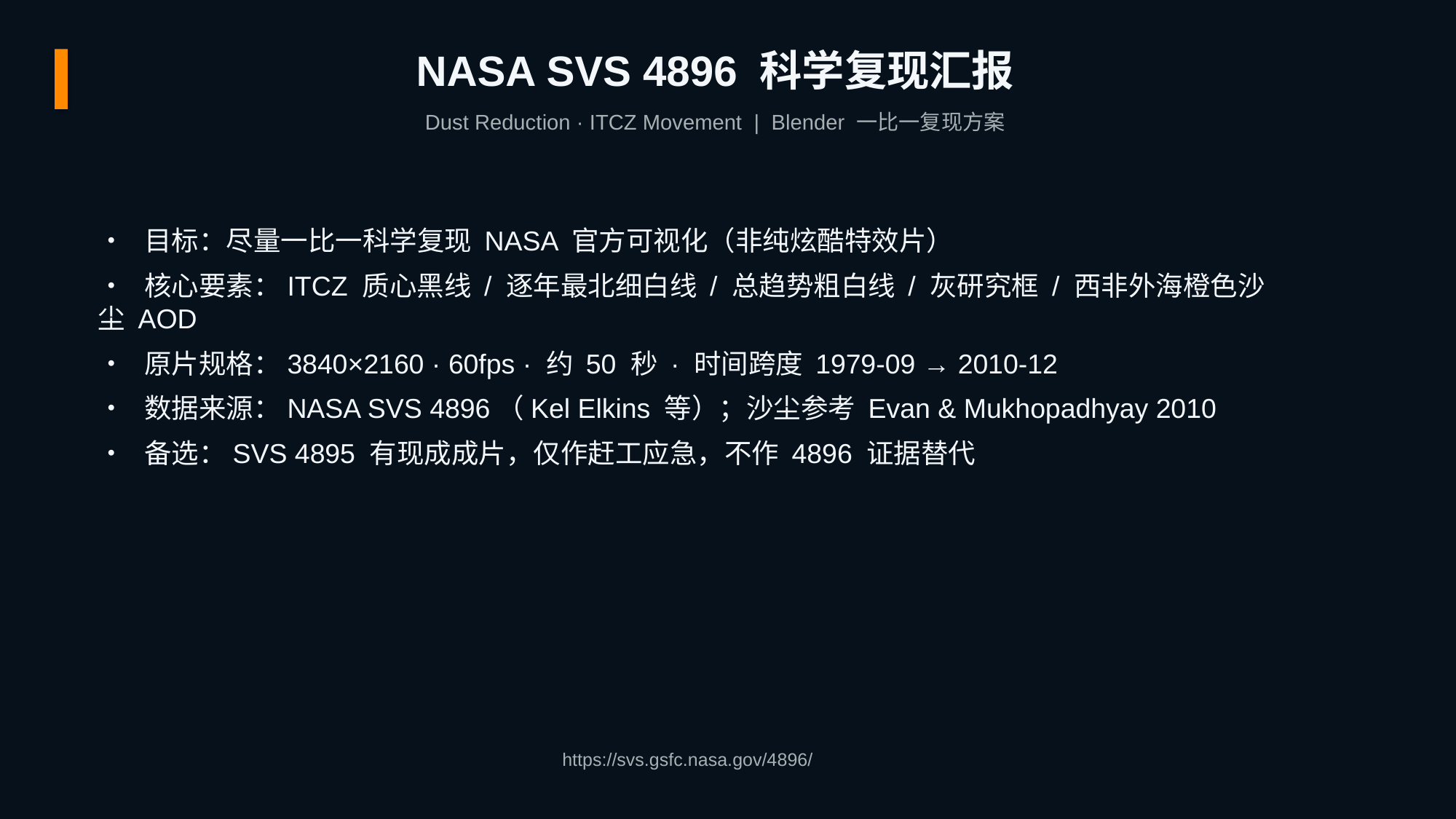

NASA SVS 4896 科学复现汇报

Dust Reduction · ITCZ Movement  |  Blender 一比一复现方案
•  目标：尽量一比一科学复现 NASA 官方可视化（非纯炫酷特效片）
•  核心要素：ITCZ 质心黑线 / 逐年最北细白线 / 总趋势粗白线 / 灰研究框 / 西非外海橙色沙尘 AOD
•  原片规格：3840×2160 · 60fps · 约 50 秒 · 时间跨度 1979-09 → 2010-12
•  数据来源：NASA SVS 4896（Kel Elkins 等）；沙尘参考 Evan & Mukhopadhyay 2010
•  备选：SVS 4895 有现成成片，仅作赶工应急，不作 4896 证据替代
https://svs.gsfc.nasa.gov/4896/